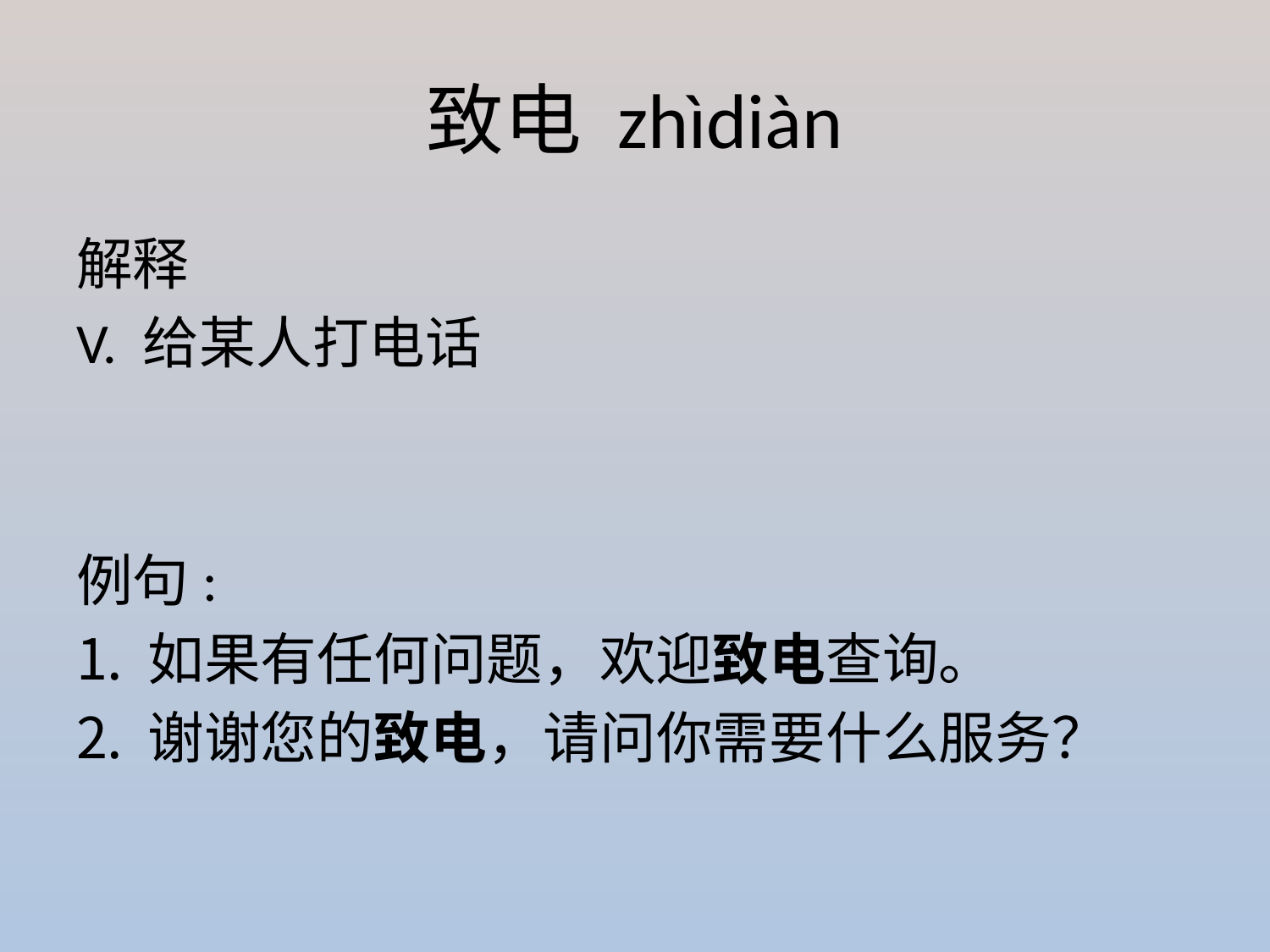

# 致电 zhìdiàn
解释
V. 给某人打电话

例句:
如果有任何问题，欢迎致电查询。
谢谢您的致电，请问你需要什么服务？